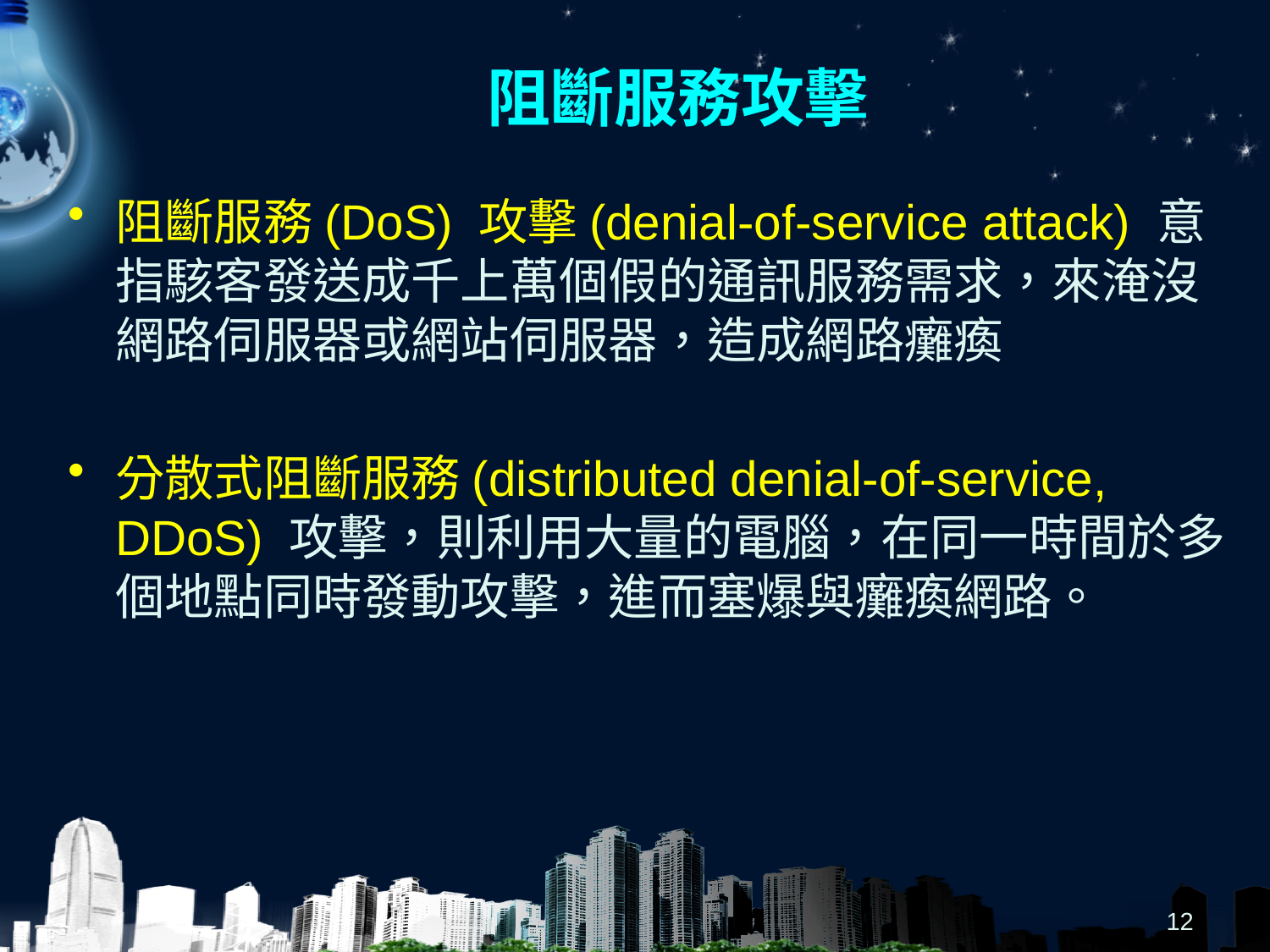

# 阻斷服務攻擊
阻斷服務(DoS) 攻擊(denial-of-service attack) 意指駭客發送成千上萬個假的通訊服務需求，來淹沒網路伺服器或網站伺服器，造成網路癱瘓

分散式阻斷服務(distributed denial-of-service, DDoS) 攻擊，則利用大量的電腦，在同一時間於多個地點同時發動攻擊，進而塞爆與癱瘓網路。
12